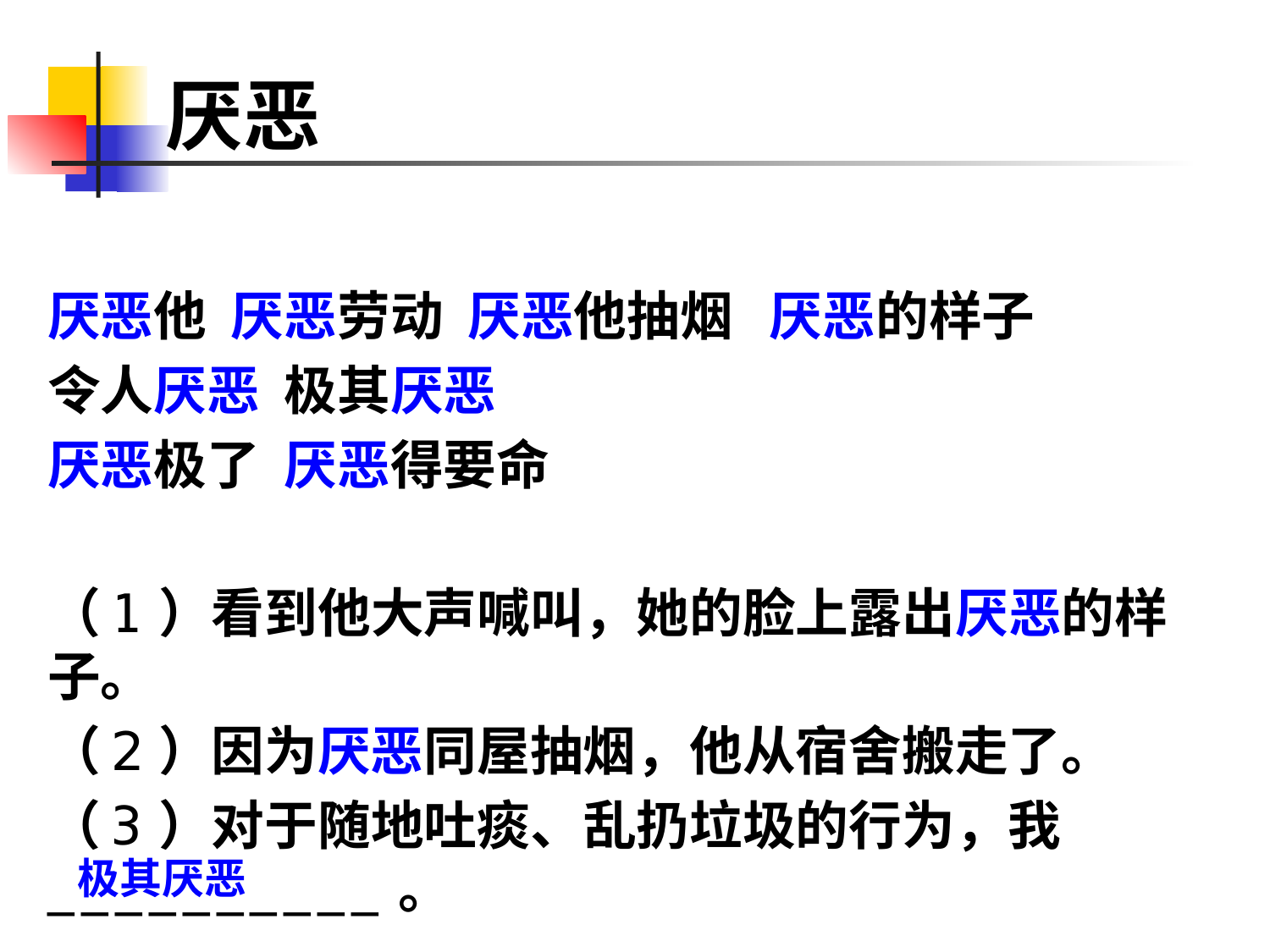

# 厌恶
厌恶他  厌恶劳动  厌恶他抽烟   厌恶的样子
令人厌恶  极其厌恶
厌恶极了  厌恶得要命

（1）看到他大声喊叫，她的脸上露出厌恶的样子。
（2）因为厌恶同屋抽烟，他从宿舍搬走了。
（3）对于随地吐痰、乱扔垃圾的行为，我__________。
极其厌恶